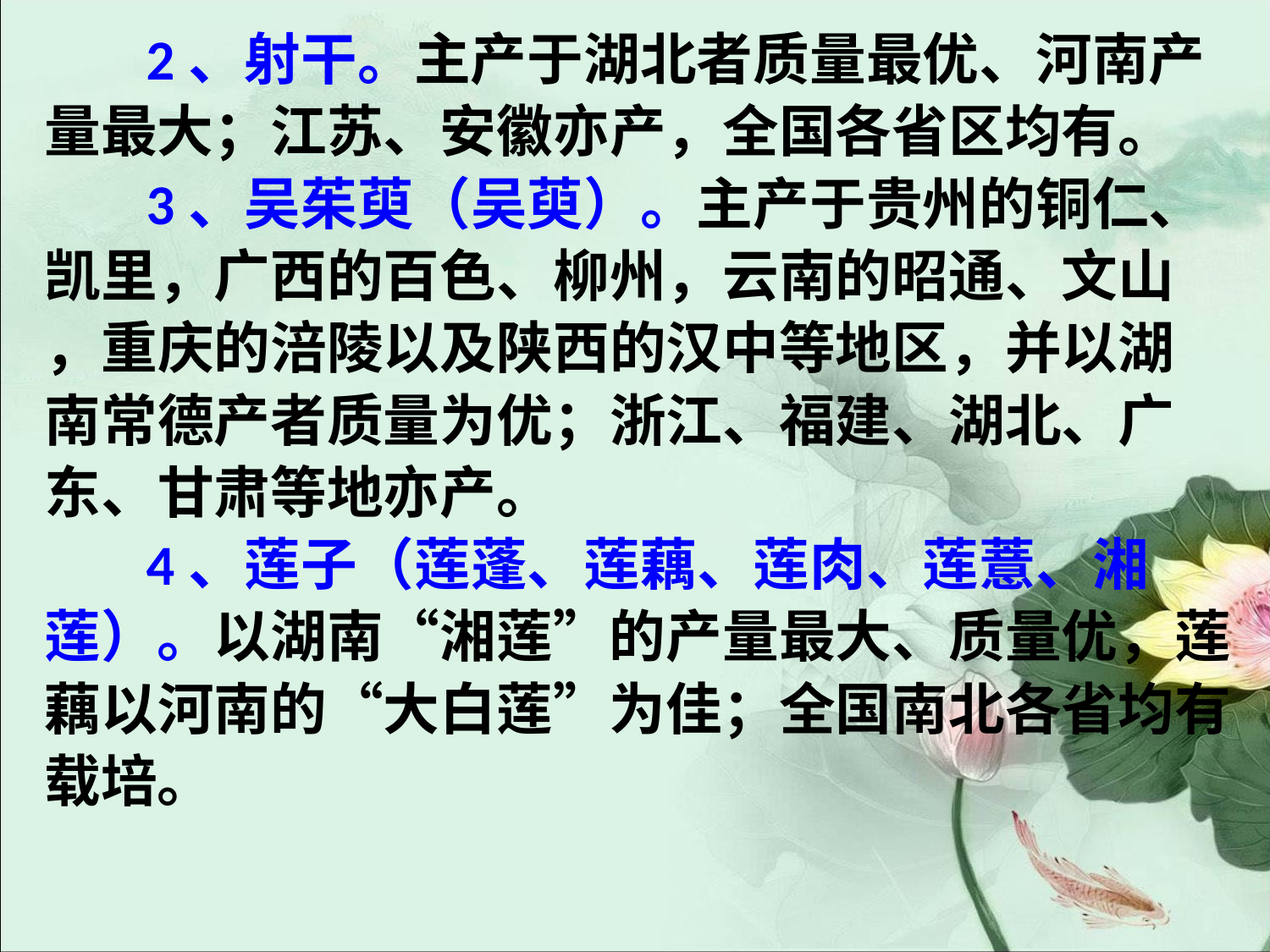

#
        2、射干。主产于湖北者质量最优、河南产
量最大；江苏、安徽亦产，全国各省区均有。
        3、吴茱萸（吴萸）。主产于贵州的铜仁、
凯里，广西的百色、柳州，云南的昭通、文山
，重庆的涪陵以及陕西的汉中等地区，并以湖
南常德产者质量为优；浙江、福建、湖北、广
东、甘肃等地亦产。
        4、莲子（莲蓬、莲藕、莲肉、莲薏、湘
莲）。以湖南“湘莲”的产量最大、质量优，莲
藕以河南的“大白莲”为佳；全国南北各省均有
载培。